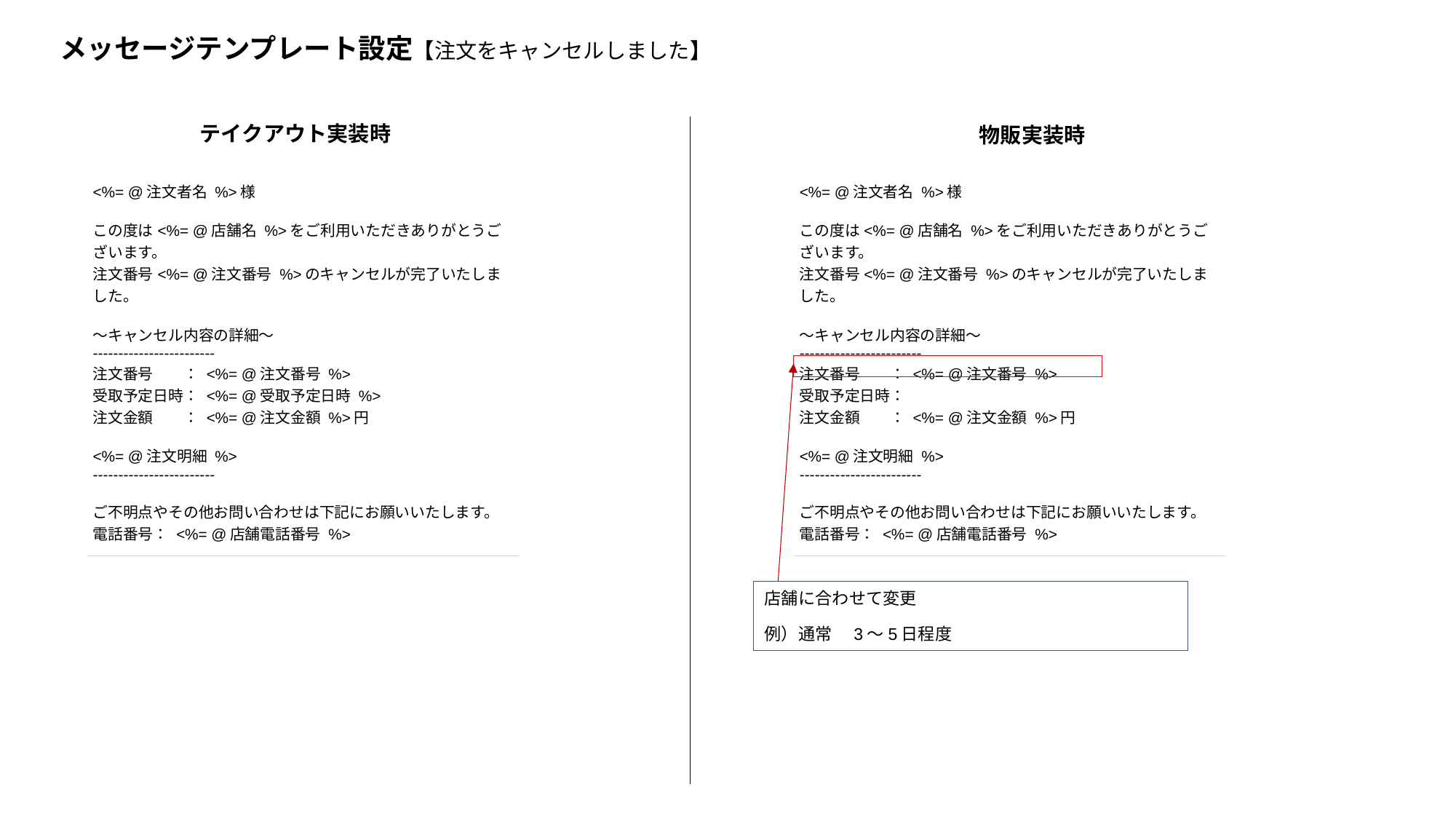

メッセージテンプレート設定【注文をキャンセルしました】
テイクアウト実装時
物販実装時
| <%= @注文者名 %>様 この度は<%= @店舗名 %>をご利用いただきありがとうございます。 注文番号<%= @注文番号 %>のキャンセルが完了いたしました。 〜キャンセル内容の詳細〜 ------------------------ 注文番号　　： <%= @注文番号 %> 受取予定日時： <%= @受取予定日時 %> 注文金額　　： <%= @注文金額 %>円 <%= @注文明細 %> ------------------------ ご不明点やその他お問い合わせは下記にお願いいたします。 電話番号： <%= @店舗電話番号 %> |
| --- |
| <%= @注文者名 %>様 この度は<%= @店舗名 %>をご利用いただきありがとうございます。 注文番号<%= @注文番号 %>のキャンセルが完了いたしました。 〜キャンセル内容の詳細〜 ------------------------ 注文番号　　： <%= @注文番号 %> 受取予定日時： 注文金額　　： <%= @注文金額 %>円 <%= @注文明細 %> ------------------------ ご不明点やその他お問い合わせは下記にお願いいたします。 電話番号： <%= @店舗電話番号 %> |
| --- |

店舗に合わせて変更
例）通常　3〜5日程度